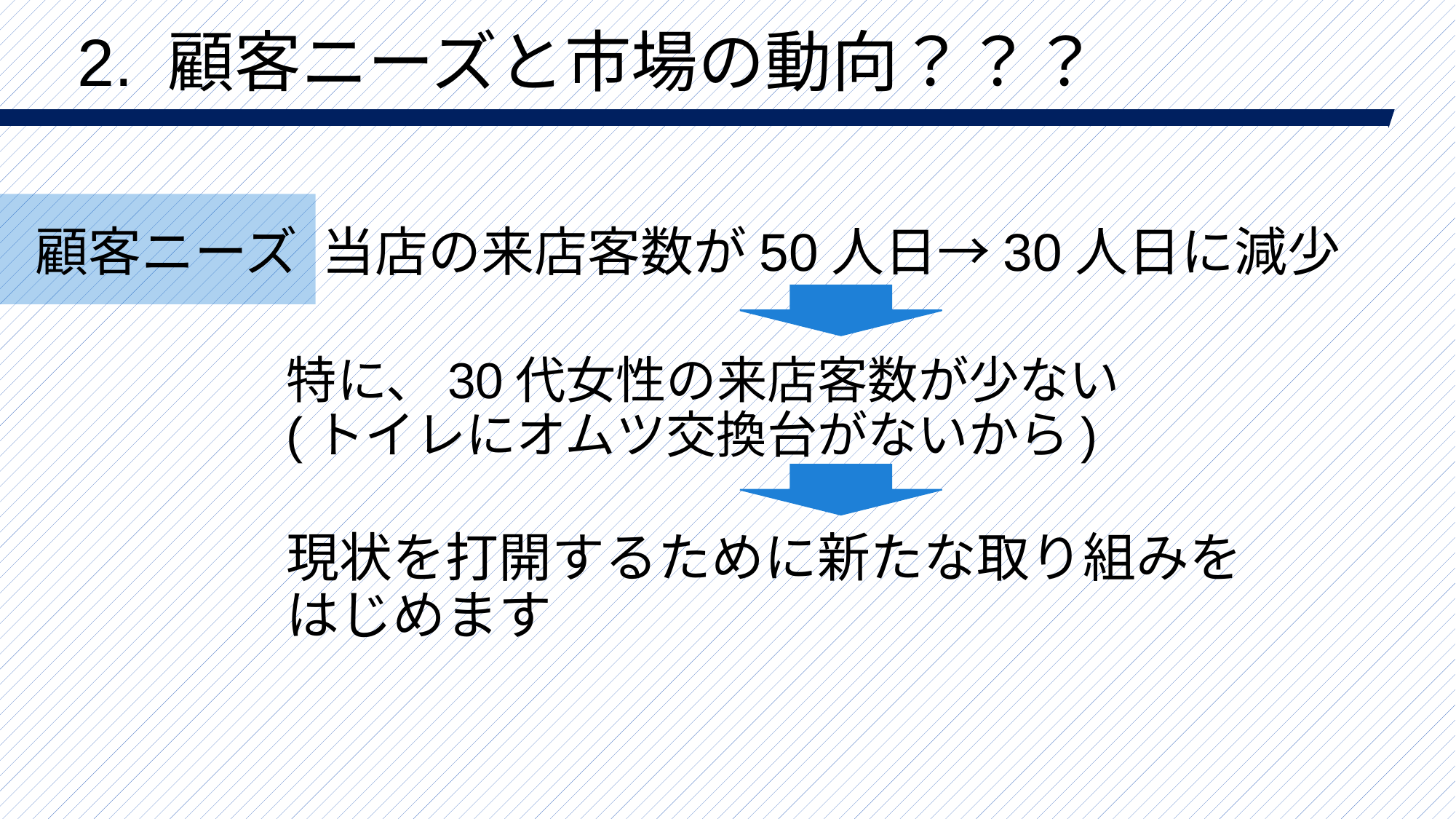

# 2. 顧客ニーズと市場の動向？？？

 顧客ニーズ  当店の来店客数が50人日→30人日に減少

特に、30代女性の来店客数が少ない
(トイレにオムツ交換台がないから)

現状を打開するために新たな取り組みを
はじめます